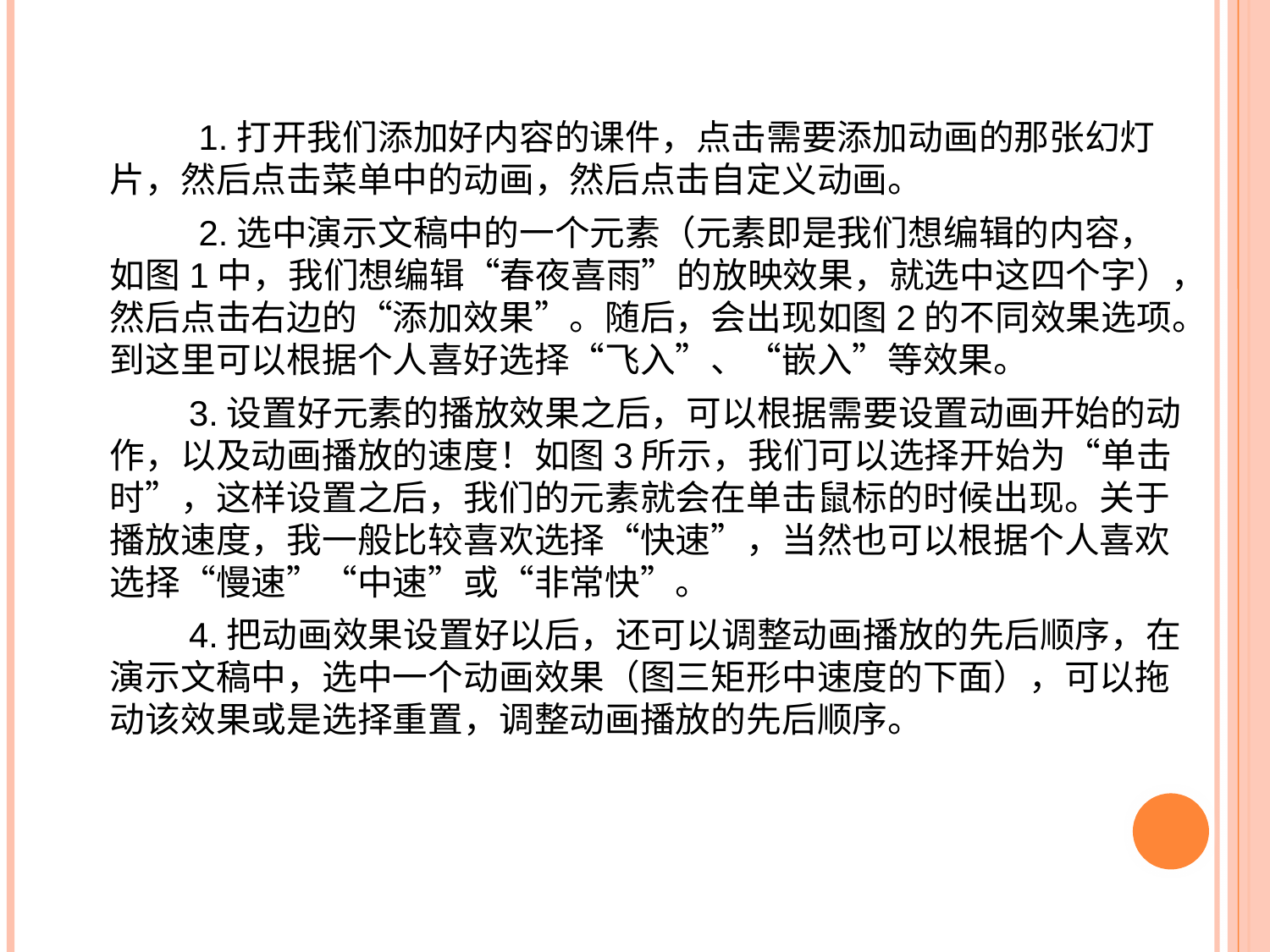

1.打开我们添加好内容的课件，点击需要添加动画的那张幻灯片，然后点击菜单中的动画，然后点击自定义动画。
             2.选中演示文稿中的一个元素（元素即是我们想编辑的内容，如图1中，我们想编辑“春夜喜雨”的放映效果，就选中这四个字），然后点击右边的“添加效果”。随后，会出现如图2的不同效果选项。到这里可以根据个人喜好选择“飞入”、“嵌入”等效果。
            3.设置好元素的播放效果之后，可以根据需要设置动画开始的动作，以及动画播放的速度！如图3所示，我们可以选择开始为“单击时”，这样设置之后，我们的元素就会在单击鼠标的时候出现。关于播放速度，我一般比较喜欢选择“快速”，当然也可以根据个人喜欢选择“慢速”“中速”或“非常快”。
            4.把动画效果设置好以后，还可以调整动画播放的先后顺序，在演示文稿中，选中一个动画效果（图三矩形中速度的下面），可以拖动该效果或是选择重置，调整动画播放的先后顺序。